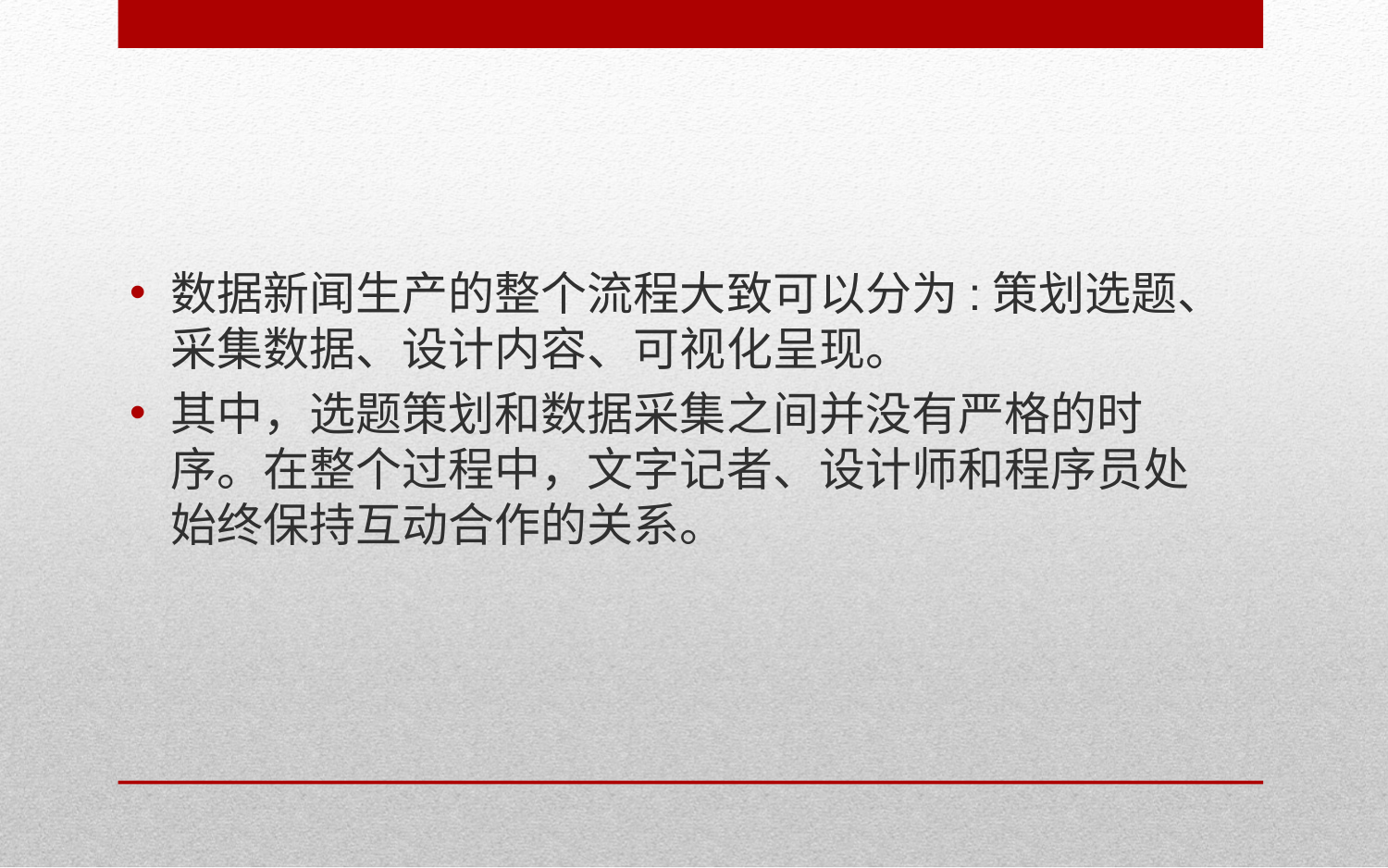

数据新闻生产的整个流程大致可以分为:策划选题、采集数据、设计内容、可视化呈现。
其中，选题策划和数据采集之间并没有严格的时序。在整个过程中，文字记者、设计师和程序员处始终保持互动合作的关系。